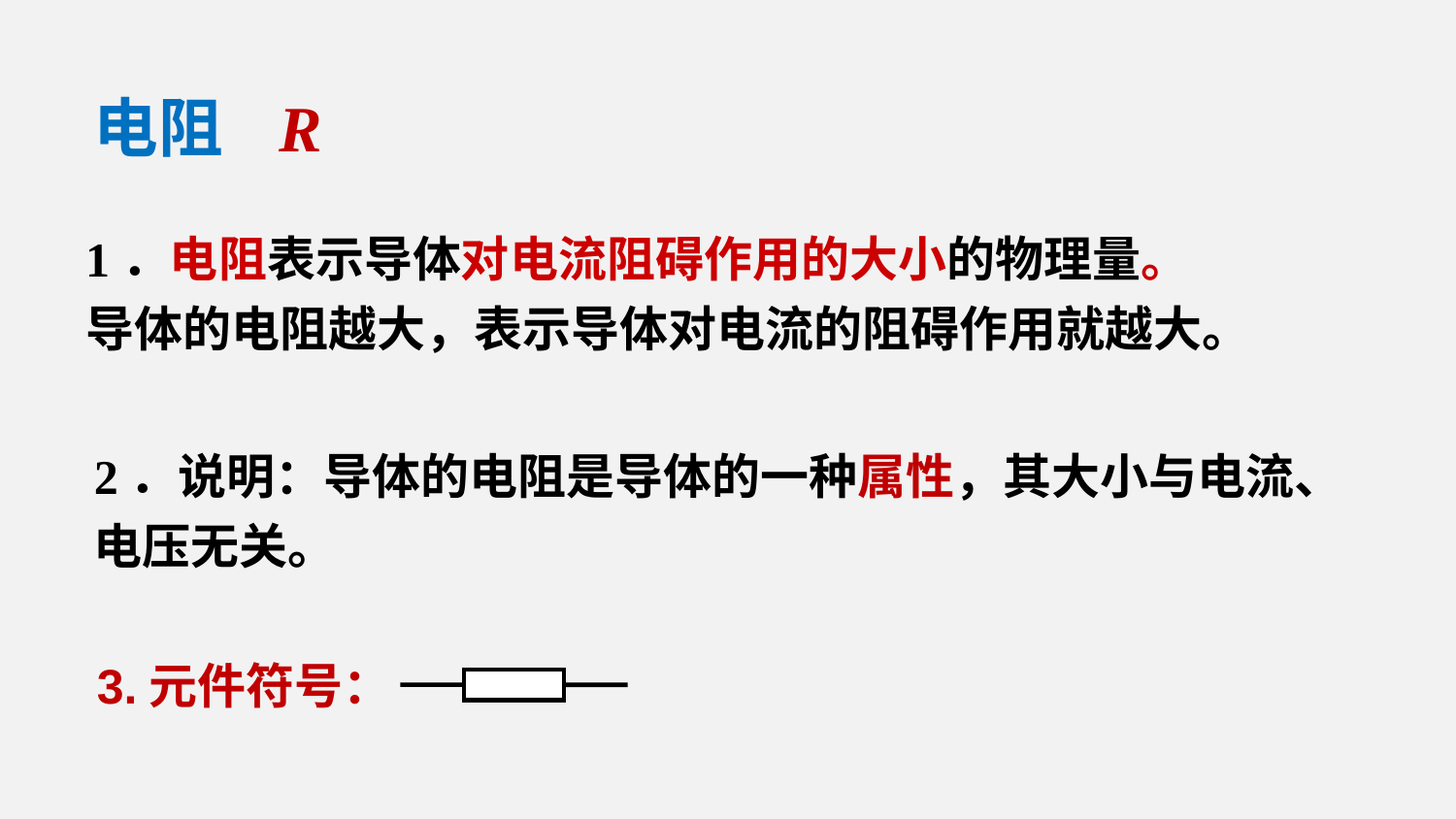

电阻
R
1．电阻表示导体对电流阻碍作用的大小的物理量。
导体的电阻越大，表示导体对电流的阻碍作用就越大。
2．说明：导体的电阻是导体的一种属性，其大小与电流、电压无关。
3.元件符号：